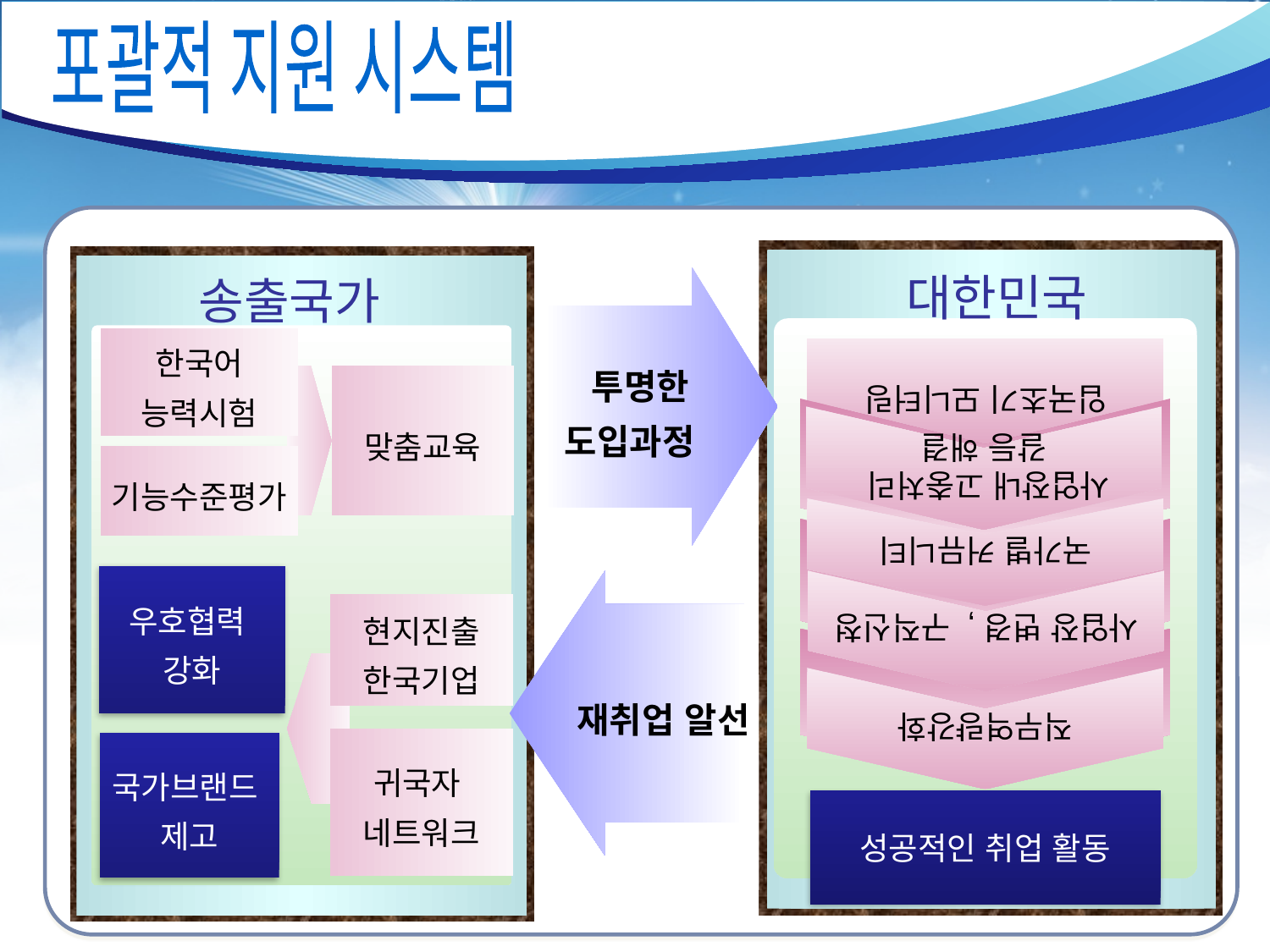

포괄적 지원 시스템

대한민국
송출국가

    투명한
도입과정

한국어
능력시험

맞춤교육

기능수준평가
입국초기 모니터링

사업장내 고충처리
갈등 해결

국가별 커뮤니티

사업장 변경, 구직신청

직무역량강화
우호협력
강화

재취업 알선

현지진출
한국기업

귀국자
네트워크
국가브랜드
제고
성공적인 취업 활동